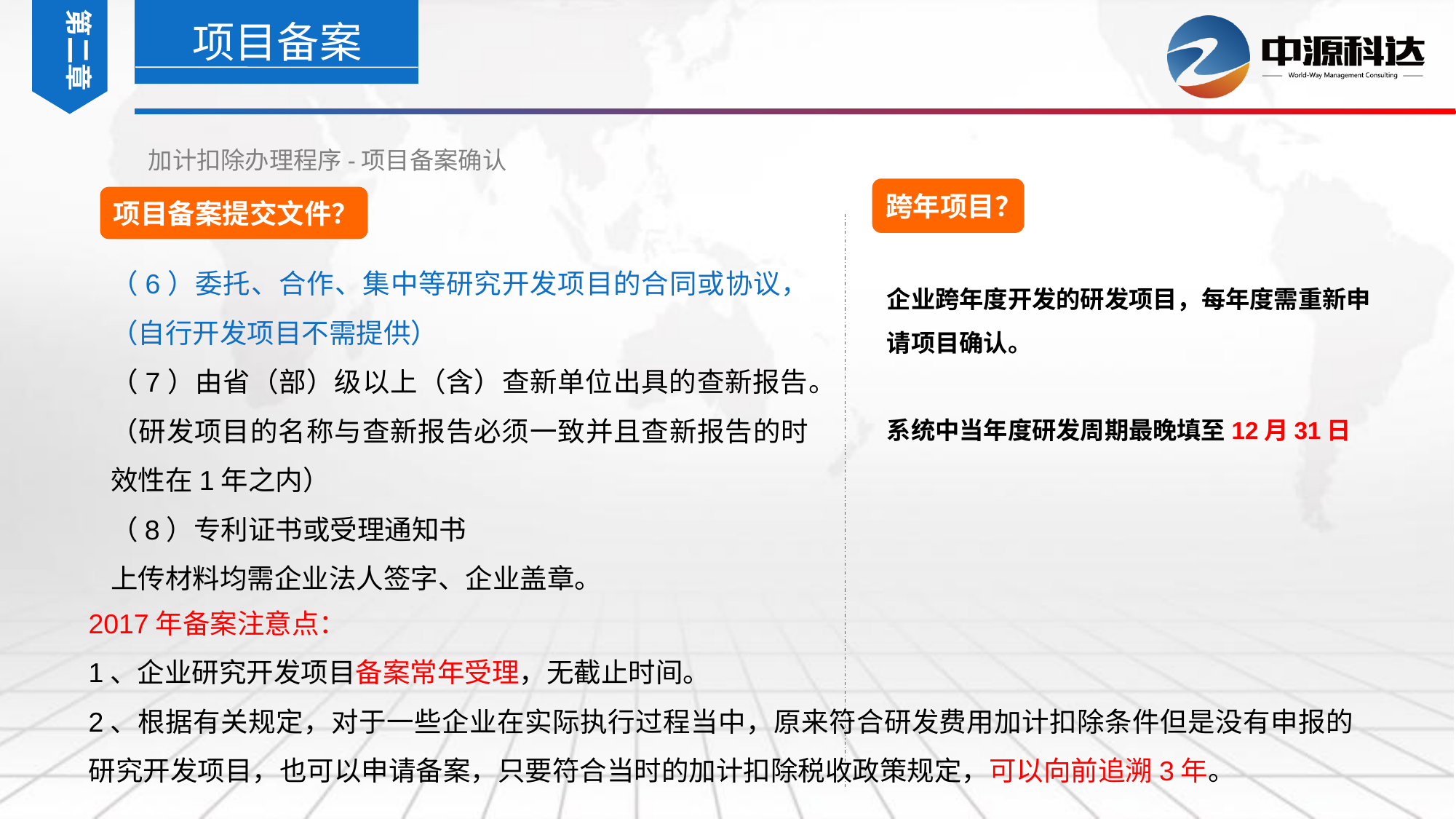

第二章
项目备案
加计扣除办理程序-项目备案确认
跨年项目？
项目备案提交文件？
（6）委托、合作、集中等研究开发项目的合同或协议，（自行开发项目不需提供）
（7）由省（部）级以上（含）查新单位出具的查新报告。（研发项目的名称与查新报告必须一致并且查新报告的时效性在1年之内）
（8）专利证书或受理通知书
上传材料均需企业法人签字、企业盖章。

企业跨年度开发的研发项目，每年度需重新申请项目确认。

系统中当年度研发周期最晚填至12月31日

2017年备案注意点：
1、企业研究开发项目备案常年受理，无截止时间。
2、根据有关规定，对于一些企业在实际执行过程当中，原来符合研发费用加计扣除条件但是没有申报的研究开发项目，也可以申请备案，只要符合当时的加计扣除税收政策规定，可以向前追溯3年。